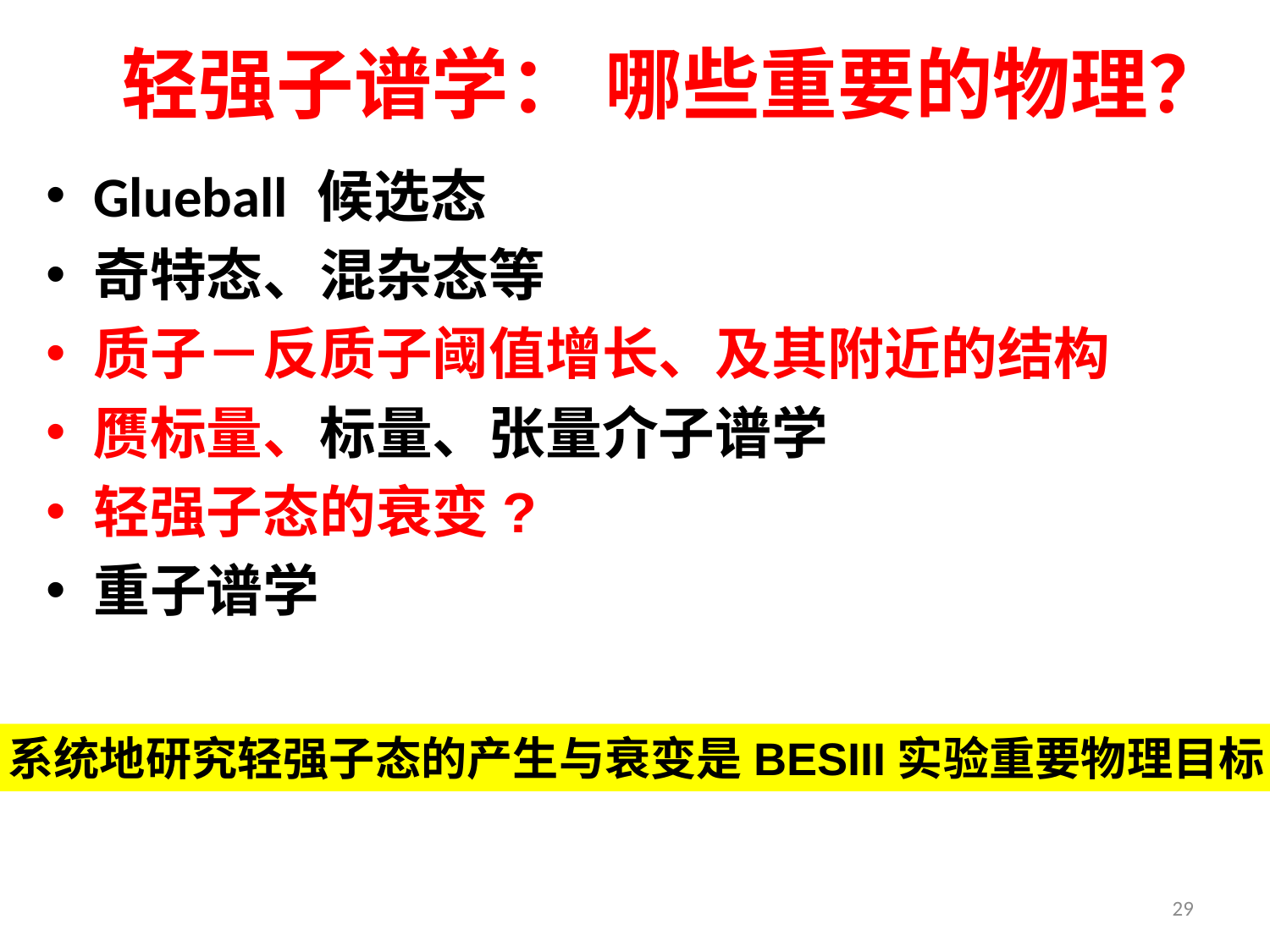

# 轻强子谱学： 哪些重要的物理？
Glueball 候选态
奇特态、混杂态等
质子－反质子阈值增长、及其附近的结构
赝标量、标量、张量介子谱学
轻强子态的衰变?
重子谱学
系统地研究轻强子态的产生与衰变是BESIII实验重要物理目标
29